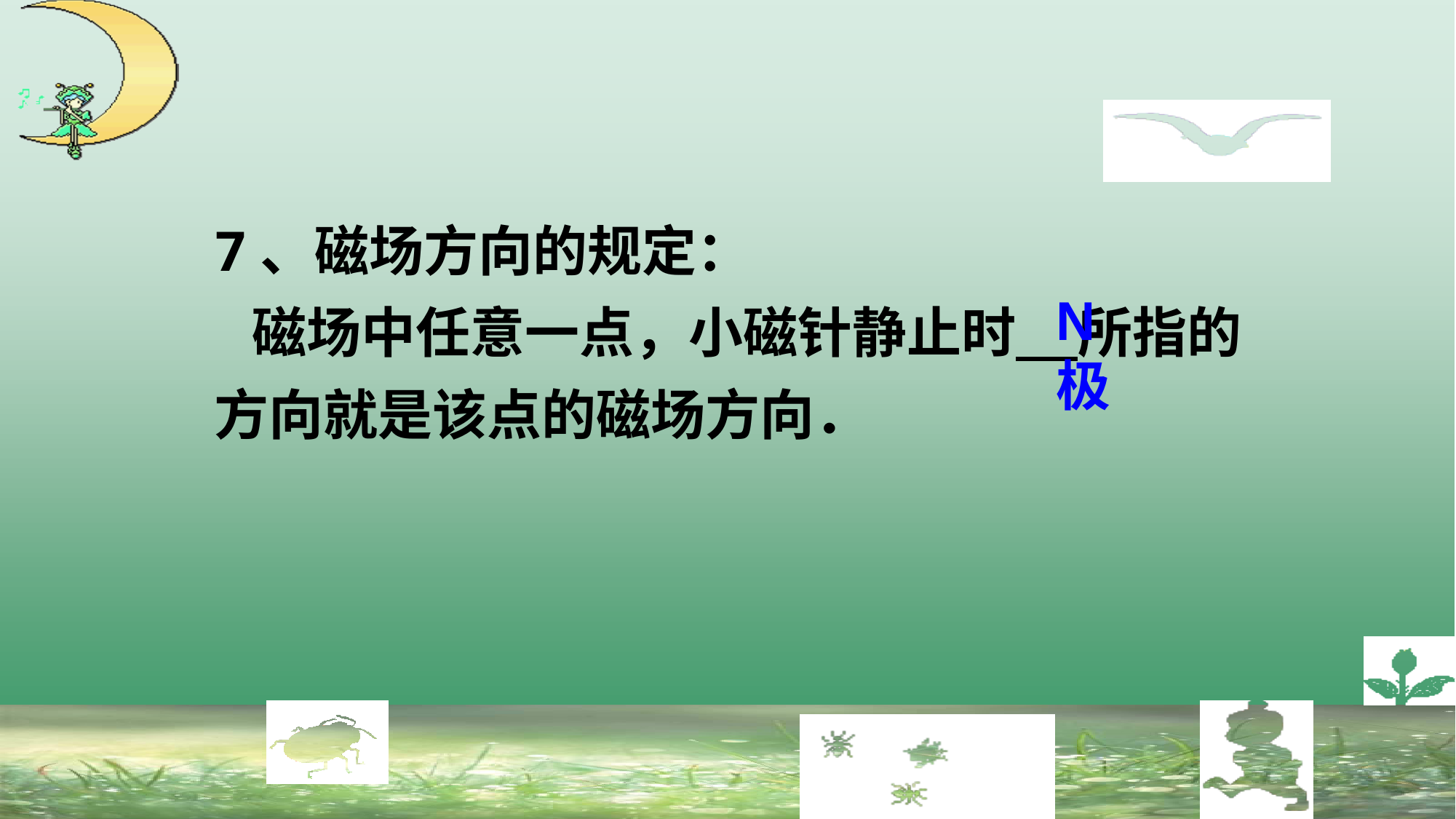

7、磁场方向的规定：
  磁场中任意一点，小磁针静止时     所指的方向就是该点的磁场方向．
N极